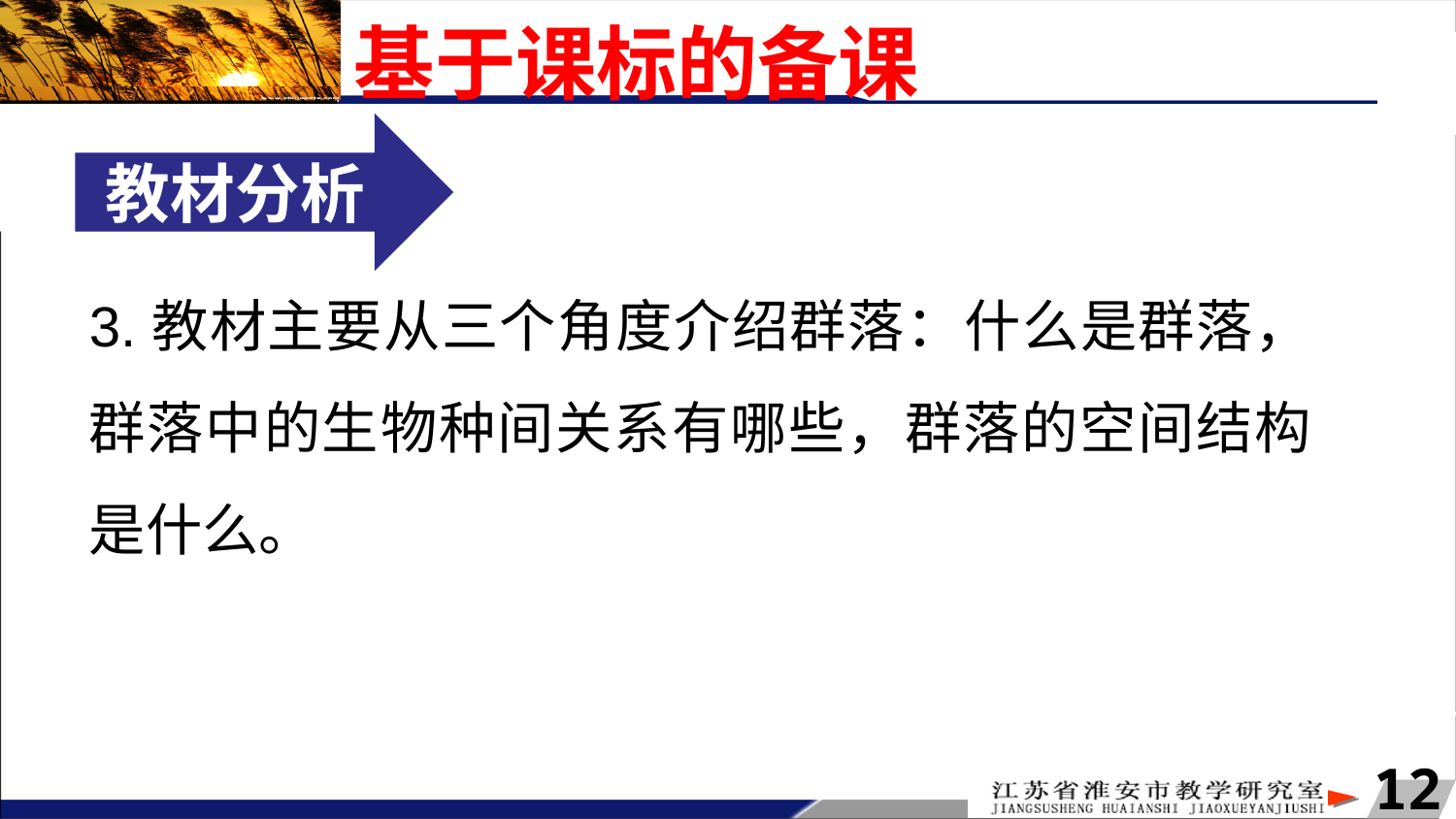

# 基于课标的备课
教材分析
3.教材主要从三个角度介绍群落：什么是群落，群落中的生物种间关系有哪些，群落的空间结构是什么。